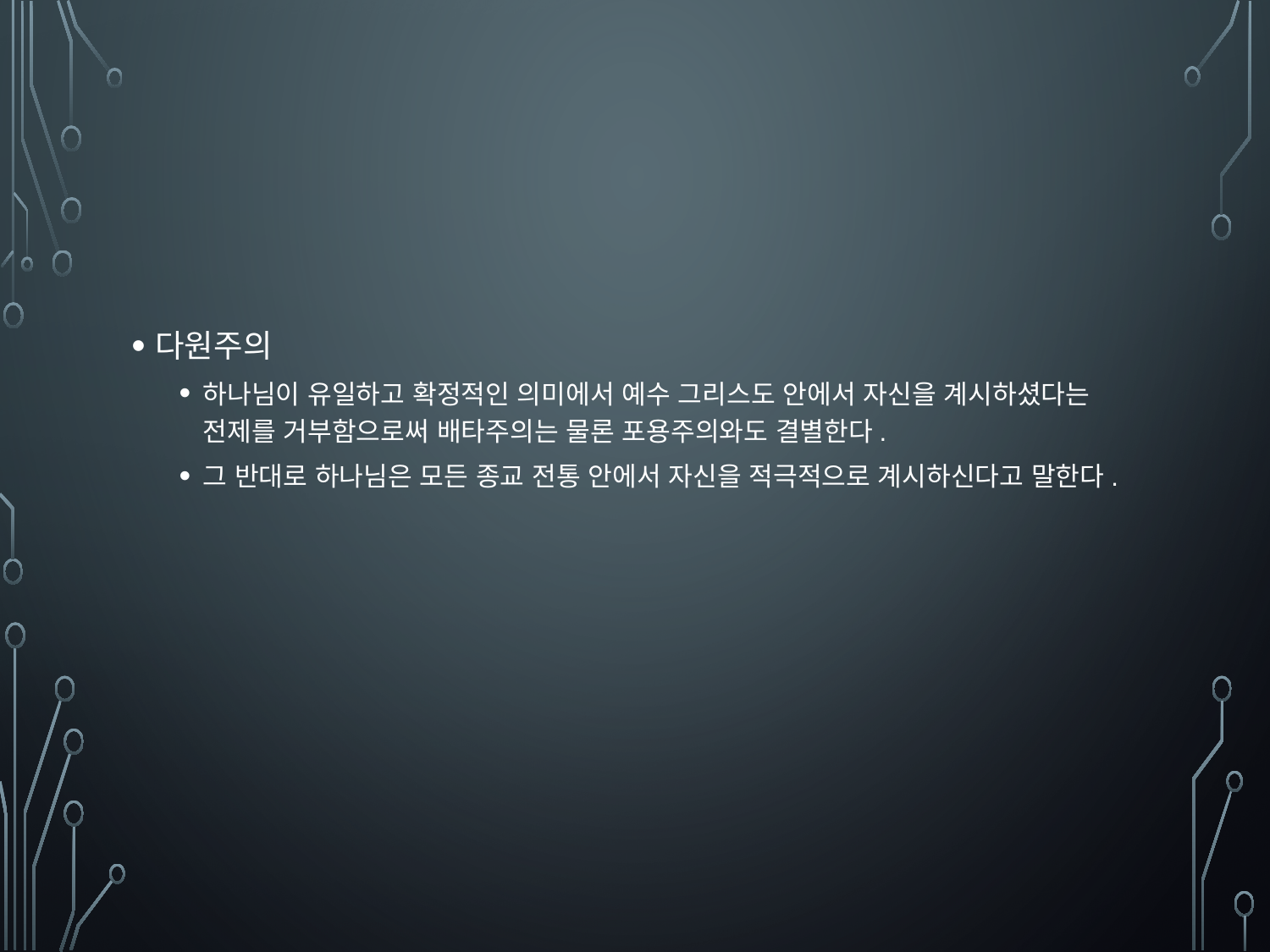

#
다원주의
하나님이 유일하고 확정적인 의미에서 예수 그리스도 안에서 자신을 계시하셨다는 전제를 거부함으로써 배타주의는 물론 포용주의와도 결별한다.
그 반대로 하나님은 모든 종교 전통 안에서 자신을 적극적으로 계시하신다고 말한다.